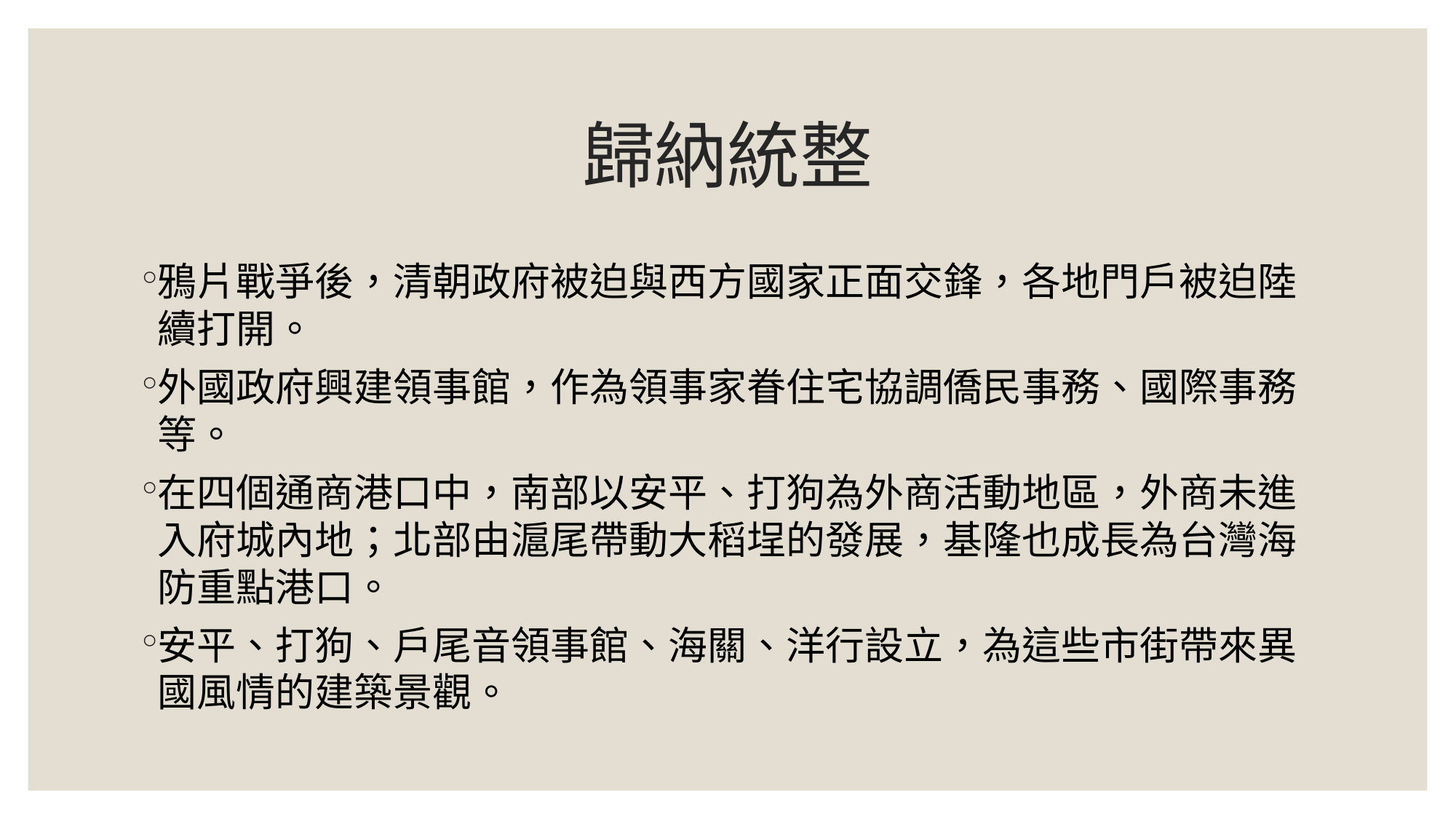

# 歸納統整
鴉片戰爭後，清朝政府被迫與西方國家正面交鋒，各地門戶被迫陸續打開。
外國政府興建領事館，作為領事家眷住宅協調僑民事務、國際事務等。
在四個通商港口中，南部以安平、打狗為外商活動地區，外商未進入府城內地；北部由滬尾帶動大稻埕的發展，基隆也成長為台灣海防重點港口。
安平、打狗、戶尾音領事館、海關、洋行設立，為這些市街帶來異國風情的建築景觀。